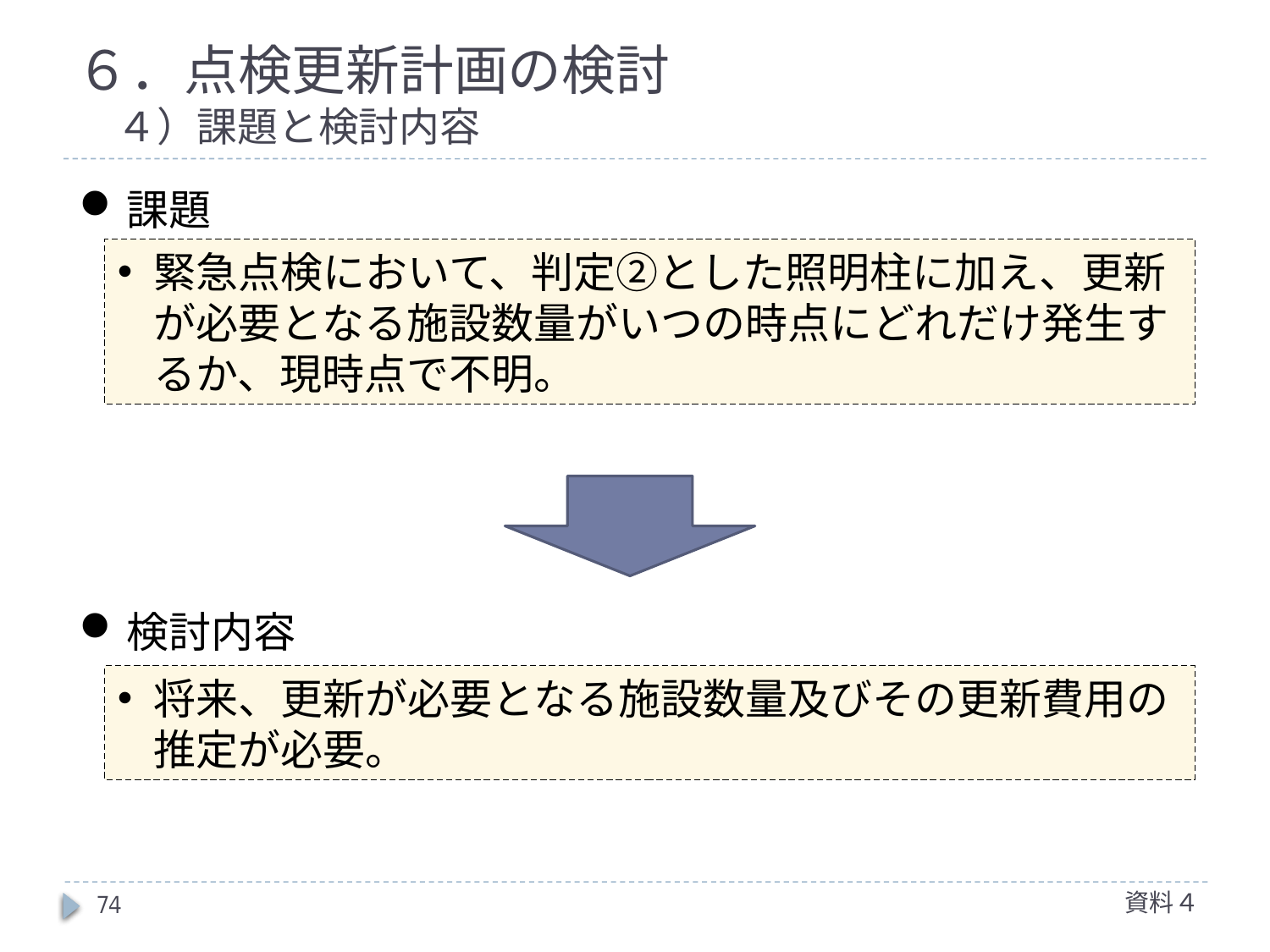

# ６．点検更新計画の検討 　４）課題と検討内容
課題
緊急点検において、判定②とした照明柱に加え、更新が必要となる施設数量がいつの時点にどれだけ発生するか、現時点で不明。

検討内容
将来、更新が必要となる施設数量及びその更新費用の推定が必要。
資料４
74